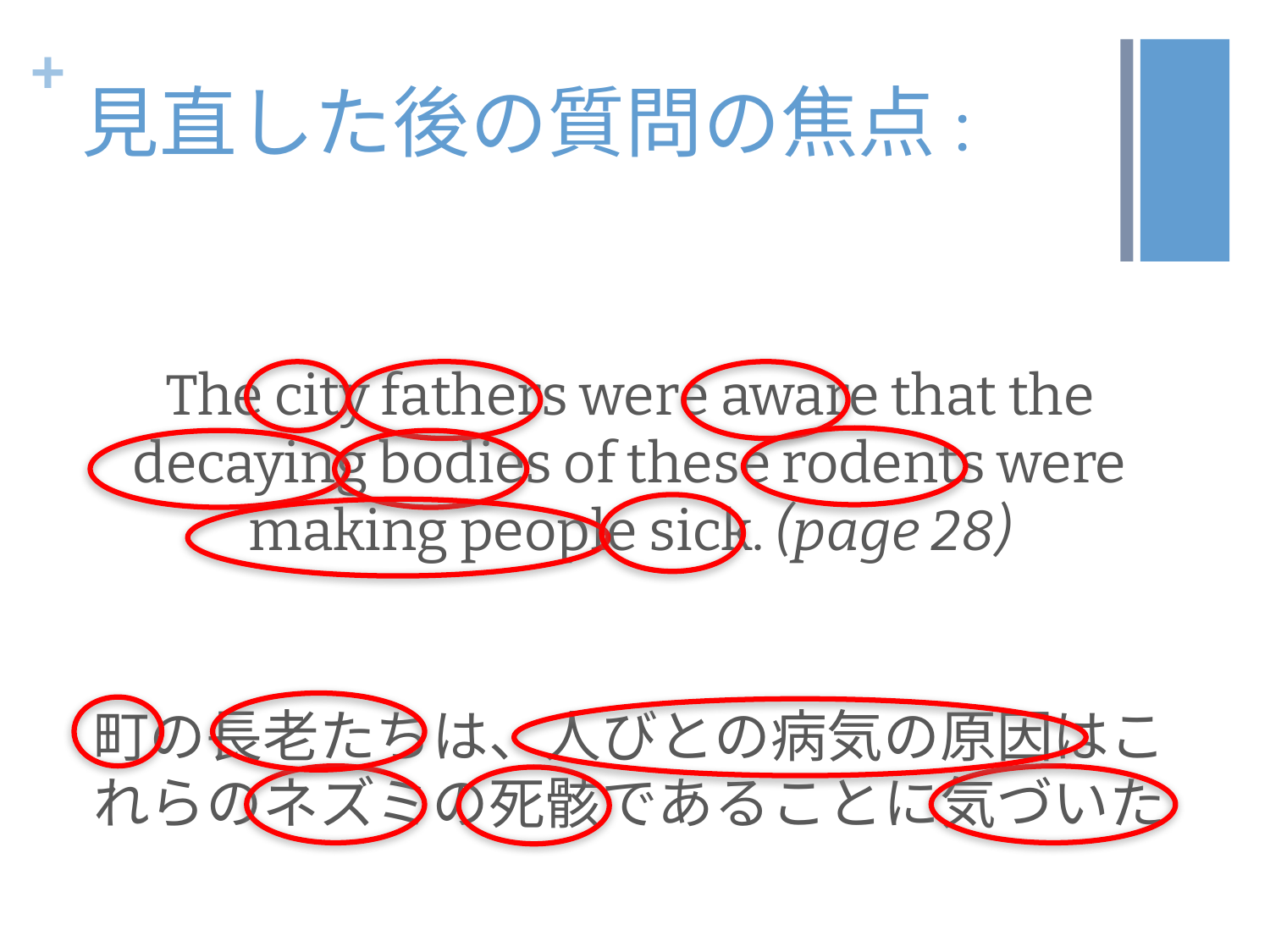

# 見直した後の質問の焦点:

The city fathers were aware that the decaying bodies of these rodents were making people sick. (page 28)

町の長老たちは、人びとの病気の原因はこれらのネズミの死骸であることに気づいた